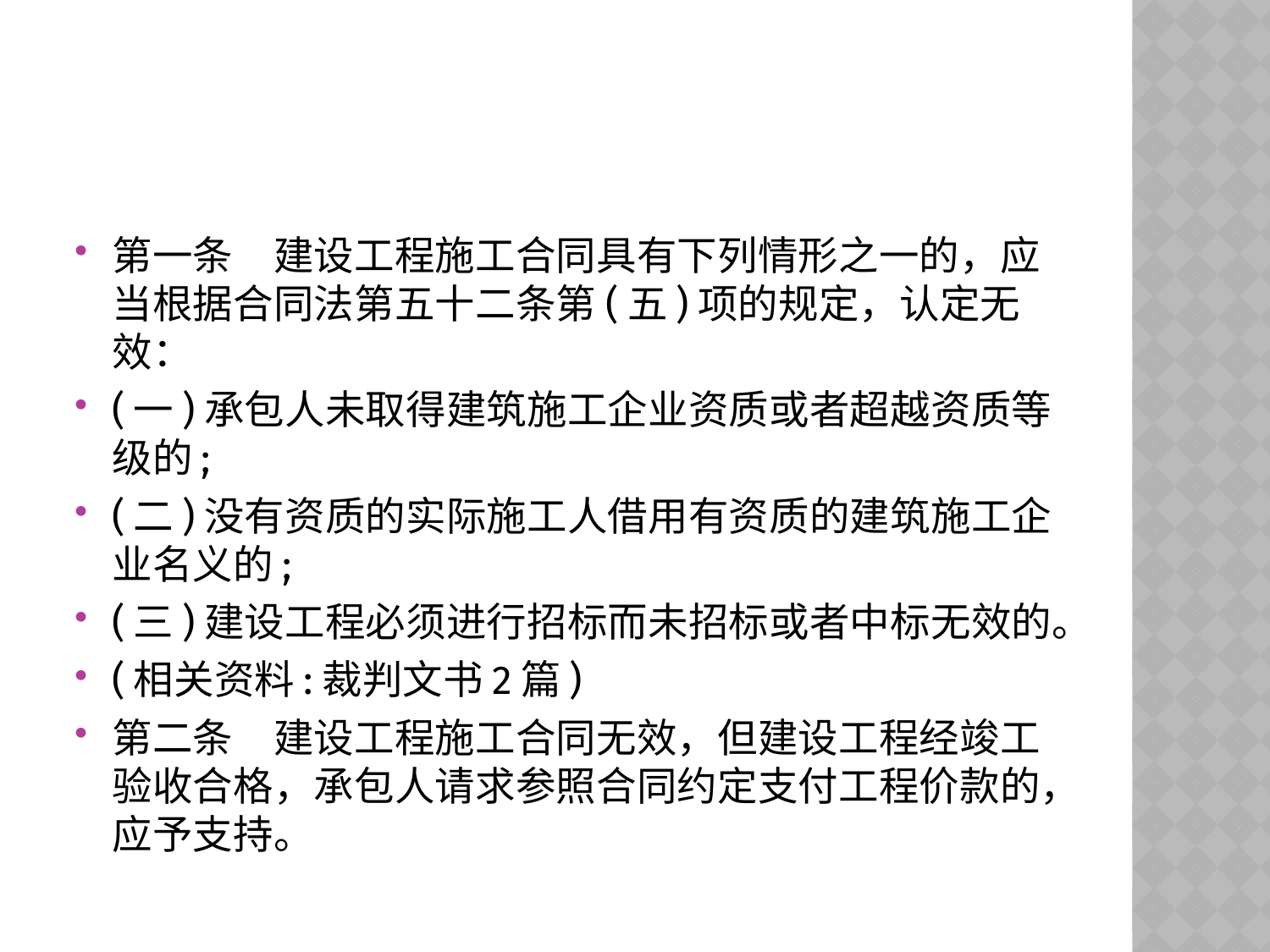

#
第一条　建设工程施工合同具有下列情形之一的，应当根据合同法第五十二条第(五)项的规定，认定无效：
(一)承包人未取得建筑施工企业资质或者超越资质等级的;
(二)没有资质的实际施工人借用有资质的建筑施工企业名义的;
(三)建设工程必须进行招标而未招标或者中标无效的。
(相关资料:裁判文书2篇)
第二条　建设工程施工合同无效，但建设工程经竣工验收合格，承包人请求参照合同约定支付工程价款的，应予支持。